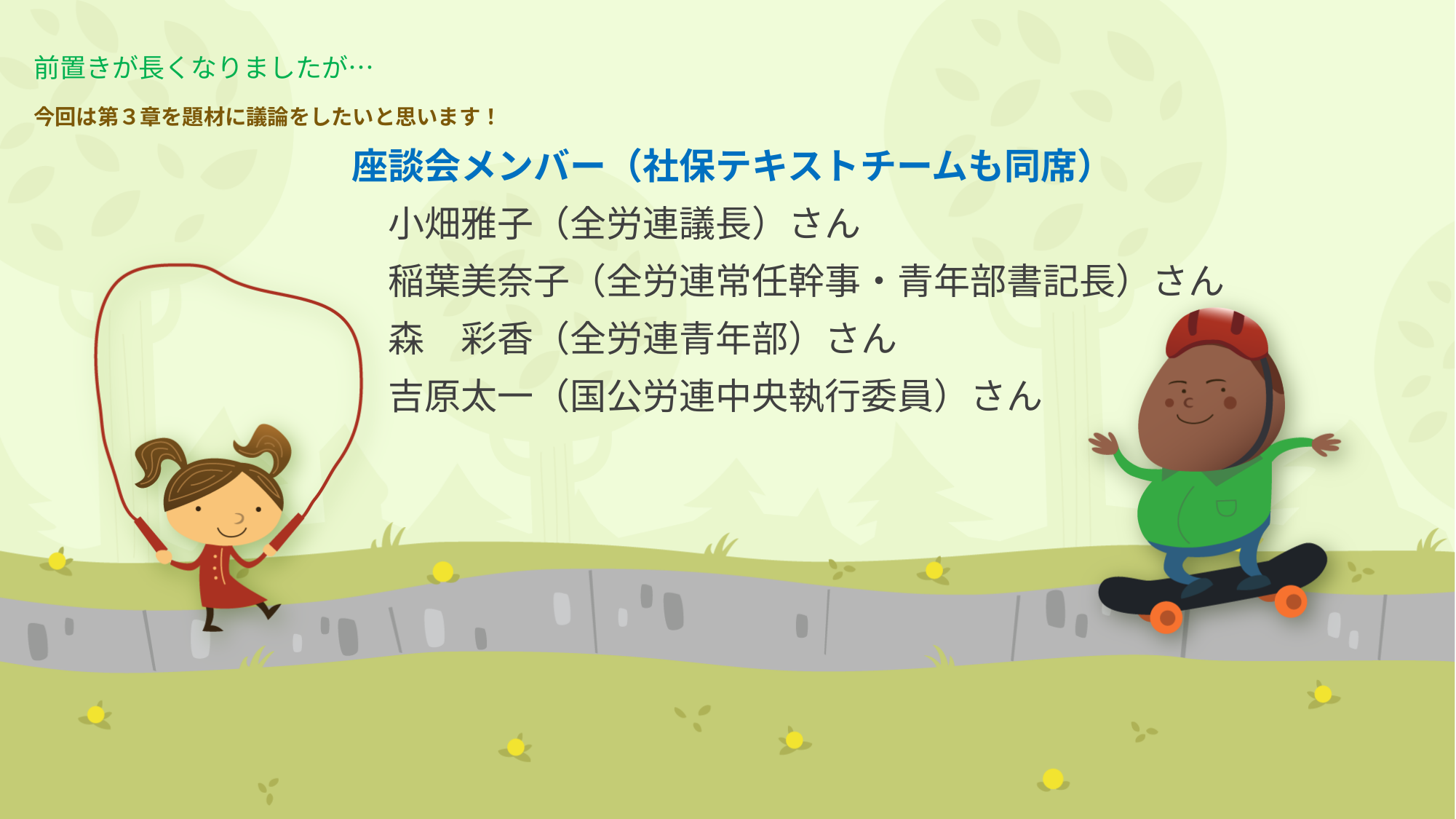

# 前置きが長くなりましたが… 今回は第３章を題材に議論をしたいと思います！
座談会メンバー（社保テキストチームも同席）
　小畑雅子（全労連議長）さん
　稲葉美奈子（全労連常任幹事・青年部書記長）さん
　森　彩香（全労連青年部）さん
　吉原太一（国公労連中央執行委員）さん